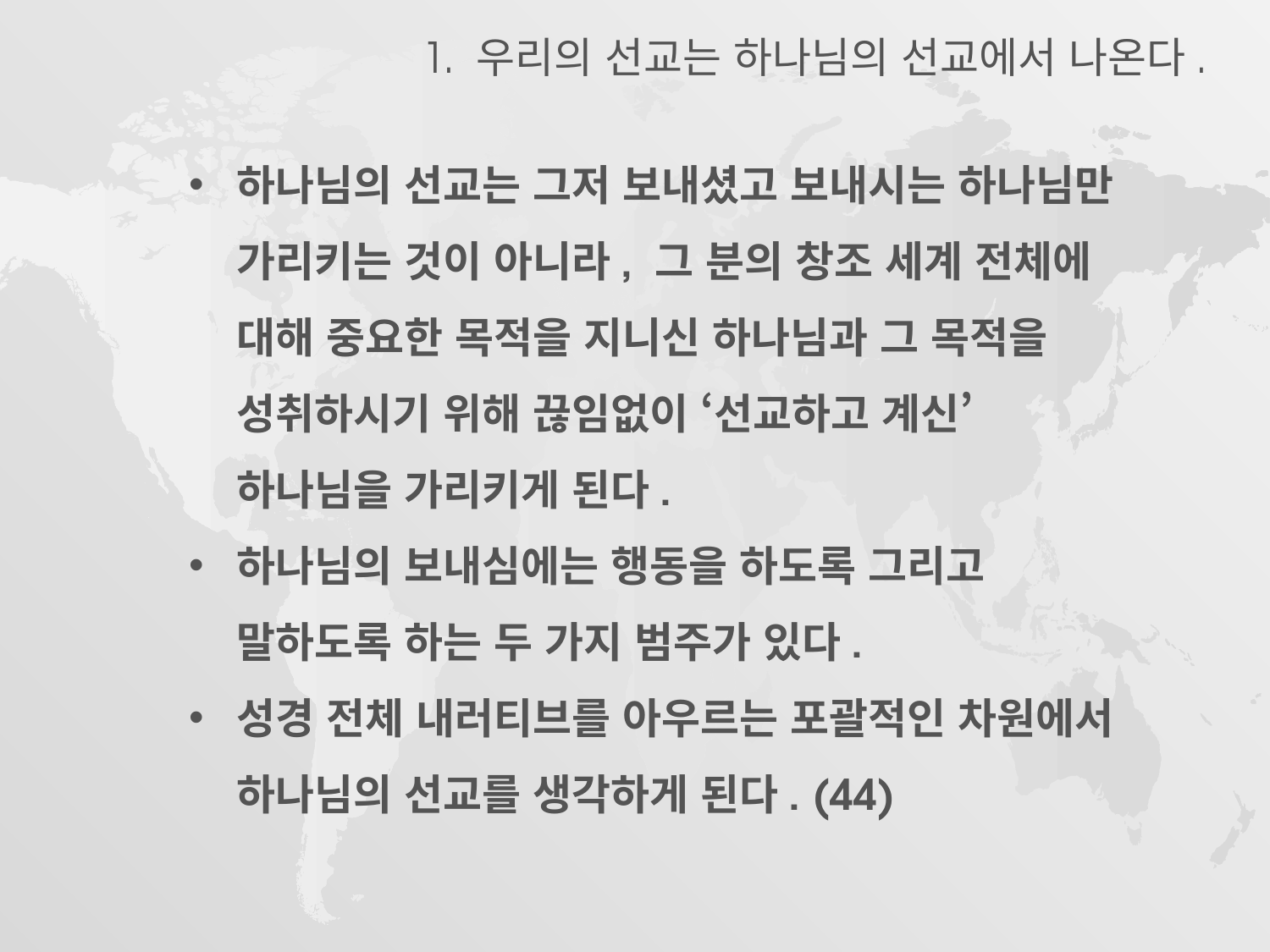

1. 우리의 선교는 하나님의 선교에서 나온다.
하나님의 선교는 그저 보내셨고 보내시는 하나님만 가리키는 것이 아니라, 그 분의 창조 세계 전체에 대해 중요한 목적을 지니신 하나님과 그 목적을 성취하시기 위해 끊임없이 ‘선교하고 계신’ 하나님을 가리키게 된다.
하나님의 보내심에는 행동을 하도록 그리고 말하도록 하는 두 가지 범주가 있다.
성경 전체 내러티브를 아우르는 포괄적인 차원에서 하나님의 선교를 생각하게 된다. (44)